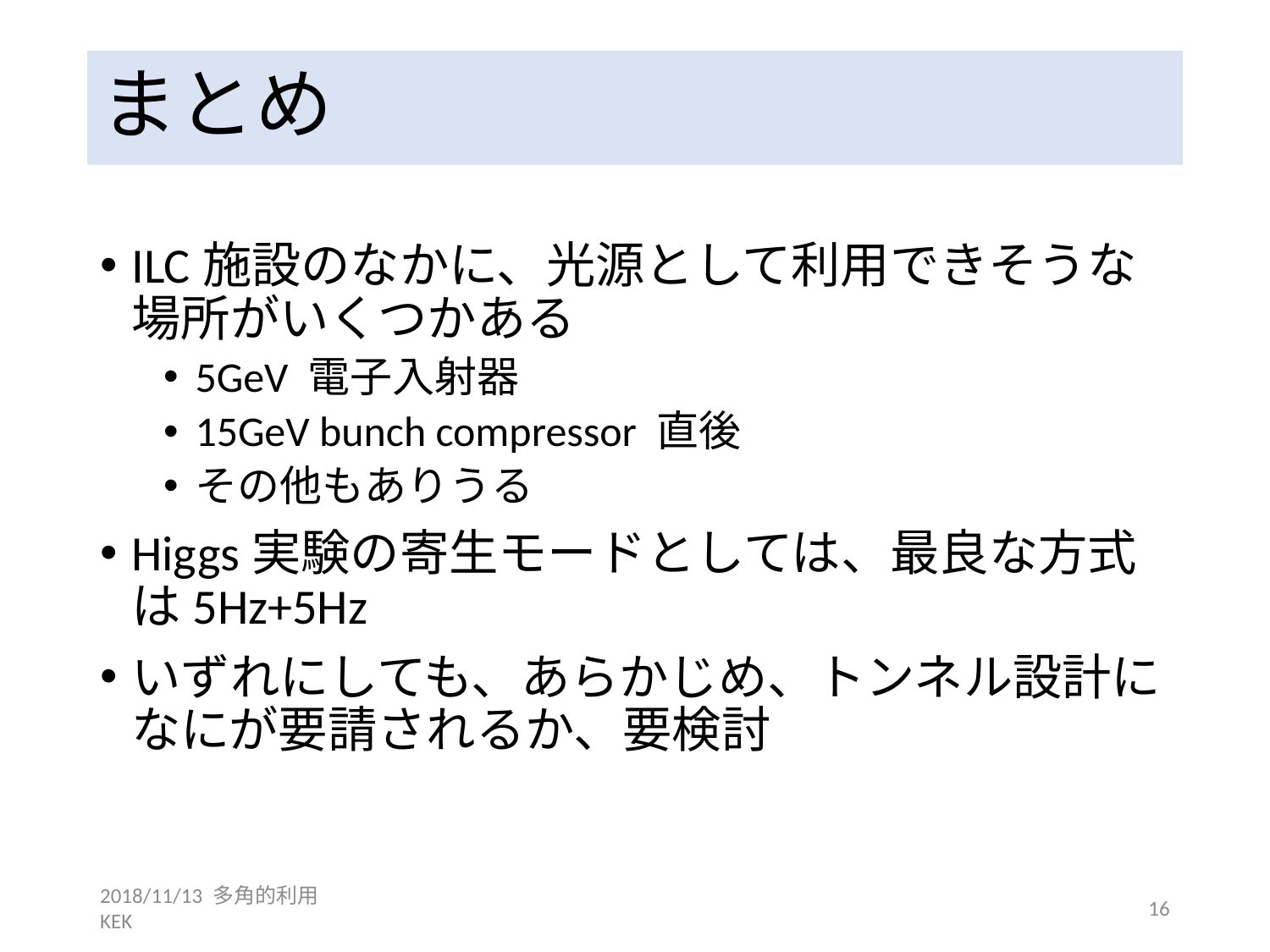

# まとめ
ILC施設のなかに、光源として利用できそうな場所がいくつかある
5GeV 電子入射器
15GeV bunch compressor 直後
その他もありうる
Higgs実験の寄生モードとしては、最良な方式は5Hz+5Hz
いずれにしても、あらかじめ、トンネル設計になにが要請されるか、要検討
2018/11/13 多角的利用 KEK
16